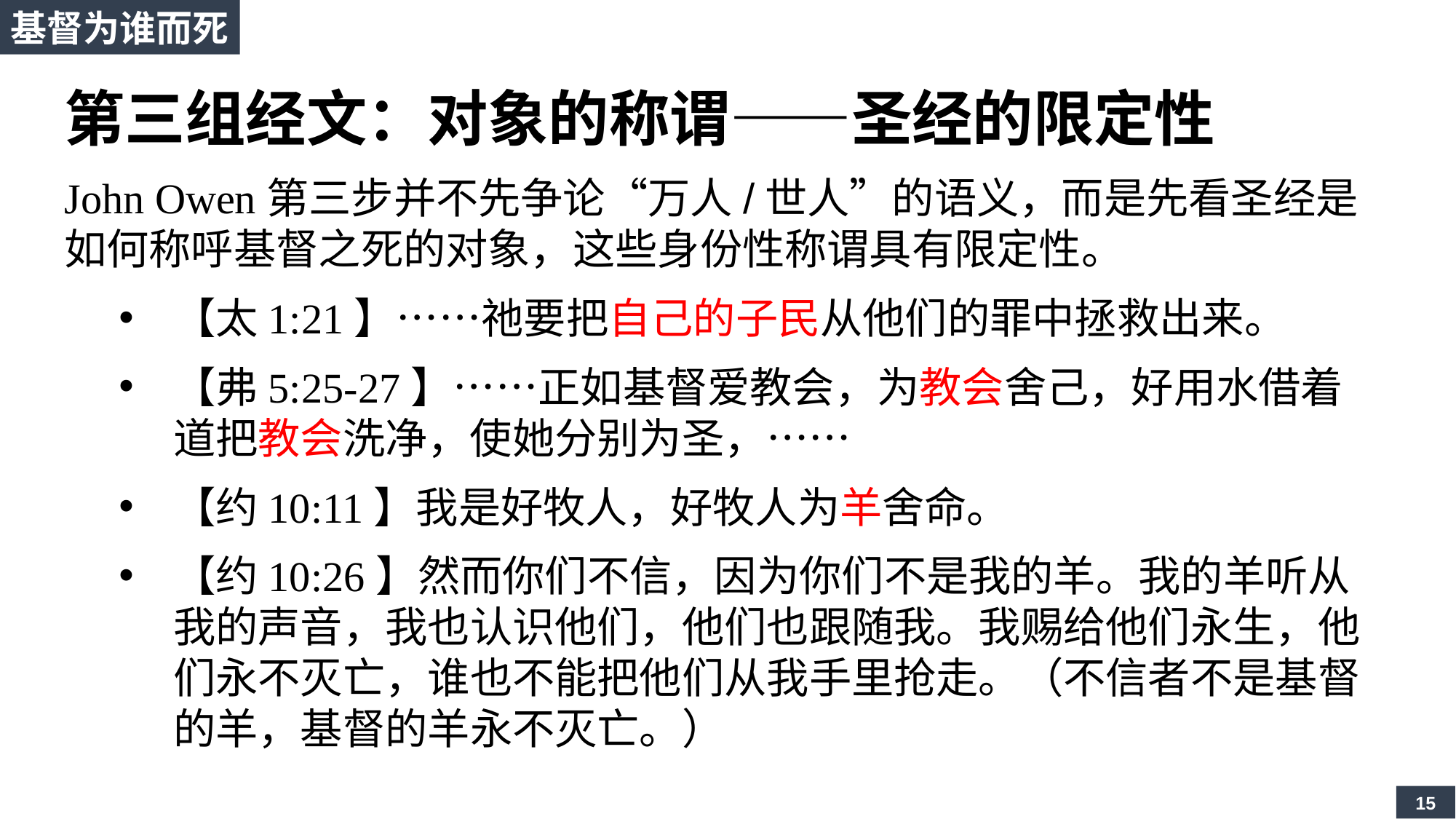

基督为谁而死
第三组经文：对象的称谓——圣经的限定性
John Owen第三步并不先争论“万人/世人”的语义，而是先看圣经是如何称呼基督之死的对象，这些身份性称谓具有限定性。
【太1:21】……祂要把自己的子民从他们的罪中拯救出来。
【弗5:25-27】……正如基督爱教会，为教会舍己，好用水借着道把教会洗净，使她分别为圣，……
【约10:11】我是好牧人，好牧人为羊舍命。
【约10:26】然而你们不信，因为你们不是我的羊。我的羊听从我的声音，我也认识他们，他们也跟随我。我赐给他们永生，他们永不灭亡，谁也不能把他们从我手里抢走。（不信者不是基督的羊，基督的羊永不灭亡。）
15